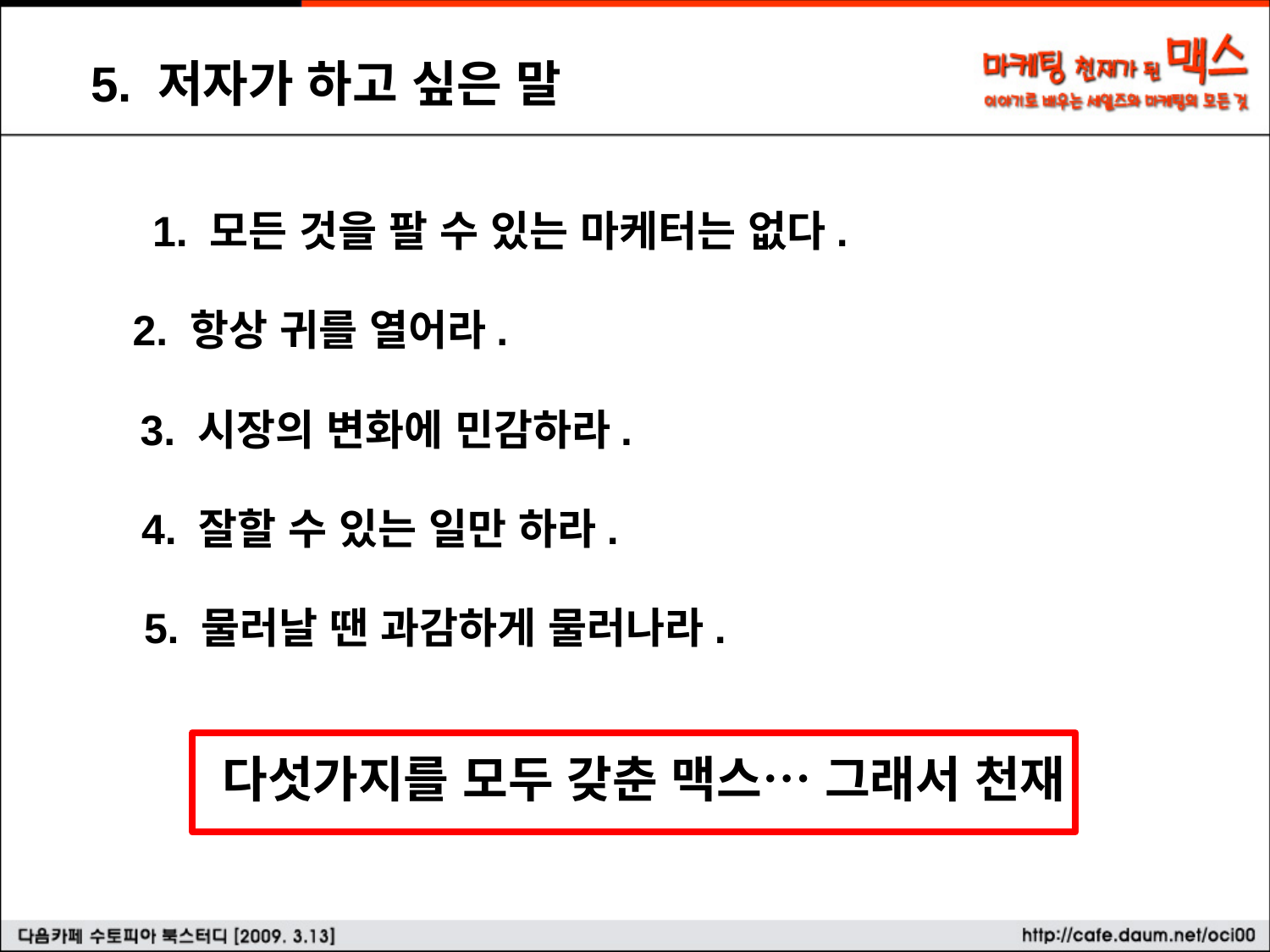

5. 저자가 하고 싶은 말
1. 모든 것을 팔 수 있는 마케터는 없다.
2. 항상 귀를 열어라.
3. 시장의 변화에 민감하라.
4. 잘할 수 있는 일만 하라.
5. 물러날 땐 과감하게 물러나라.
다섯가지를 모두 갖춘 맥스… 그래서 천재